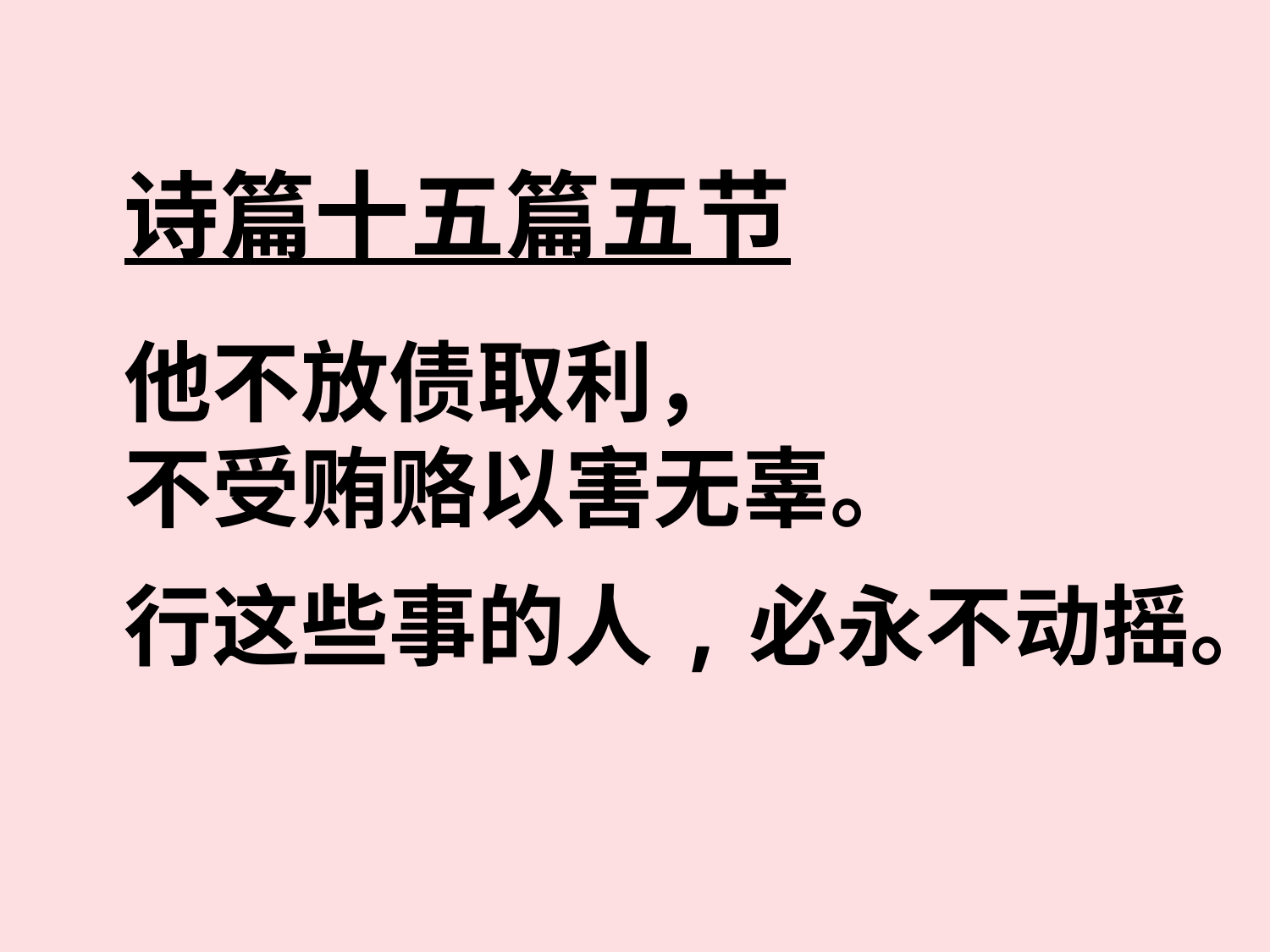

诗篇十五篇五节

他不放债取利，
不受贿赂以害无辜。

行这些事的人,必永不动摇。